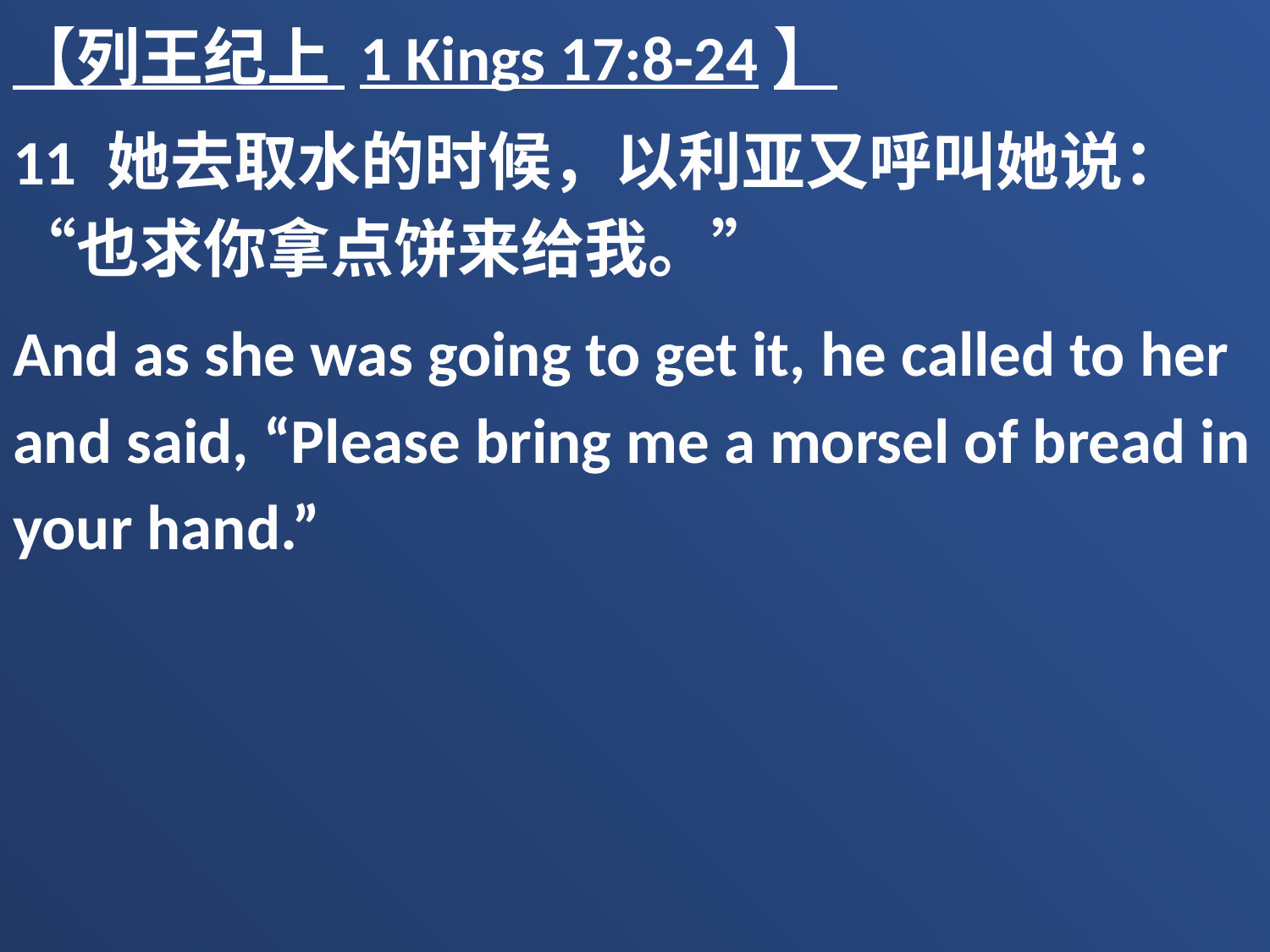

【列王纪上 1 Kings 17:8-24】
11 她去取水的时候，以利亚又呼叫她说：“也求你拿点饼来给我。”
And as she was going to get it, he called to her and said, “Please bring me a morsel of bread in your hand.”